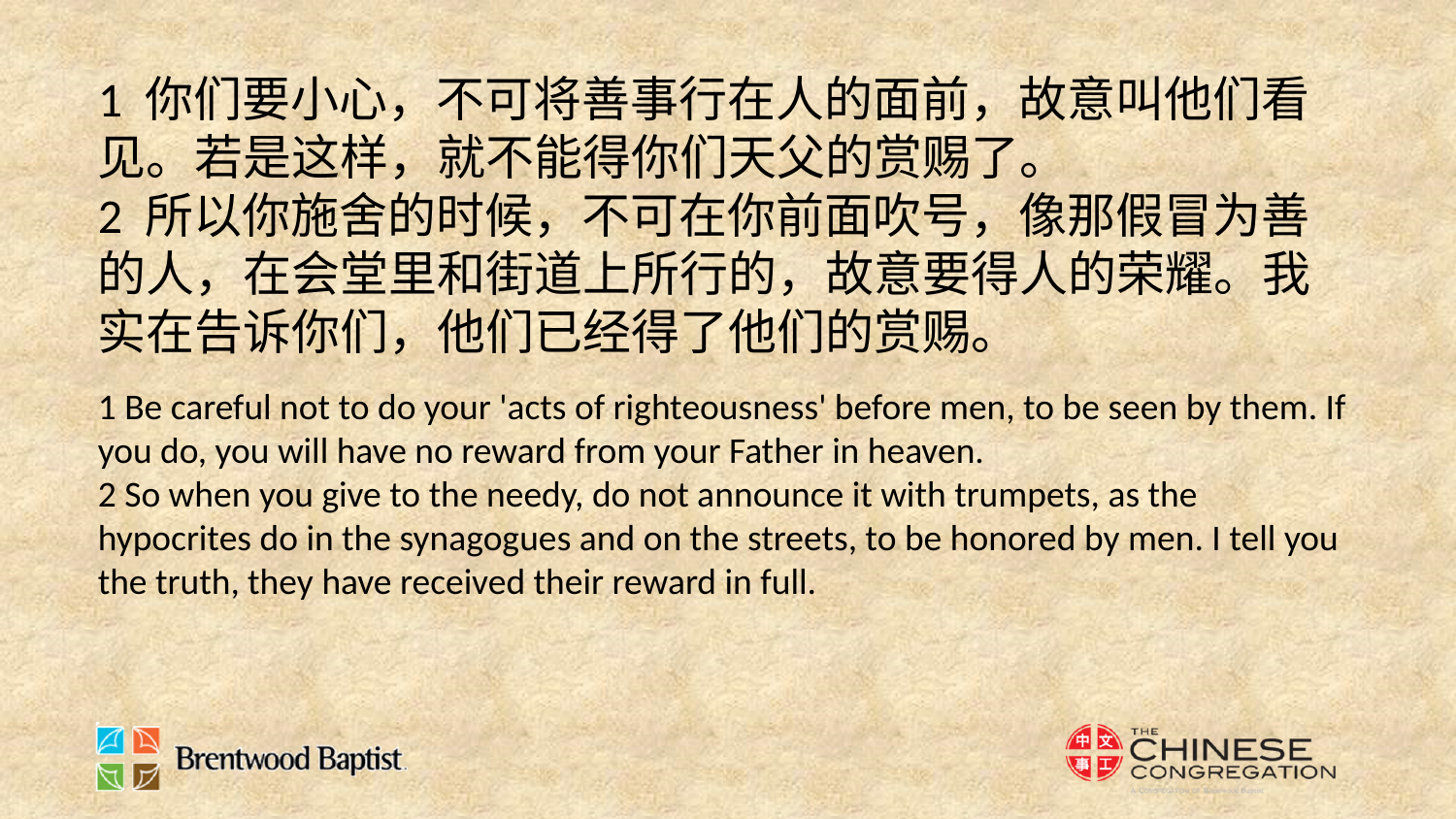

1 你们要小心，不可将善事行在人的面前，故意叫他们看见。若是这样，就不能得你们天父的赏赐了。
2 所以你施舍的时候，不可在你前面吹号，像那假冒为善的人，在会堂里和街道上所行的，故意要得人的荣耀。我实在告诉你们，他们已经得了他们的赏赐。

1 Be careful not to do your 'acts of righteousness' before men, to be seen by them. If you do, you will have no reward from your Father in heaven.
2 So when you give to the needy, do not announce it with trumpets, as the hypocrites do in the synagogues and on the streets, to be honored by men. I tell you the truth, they have received their reward in full.